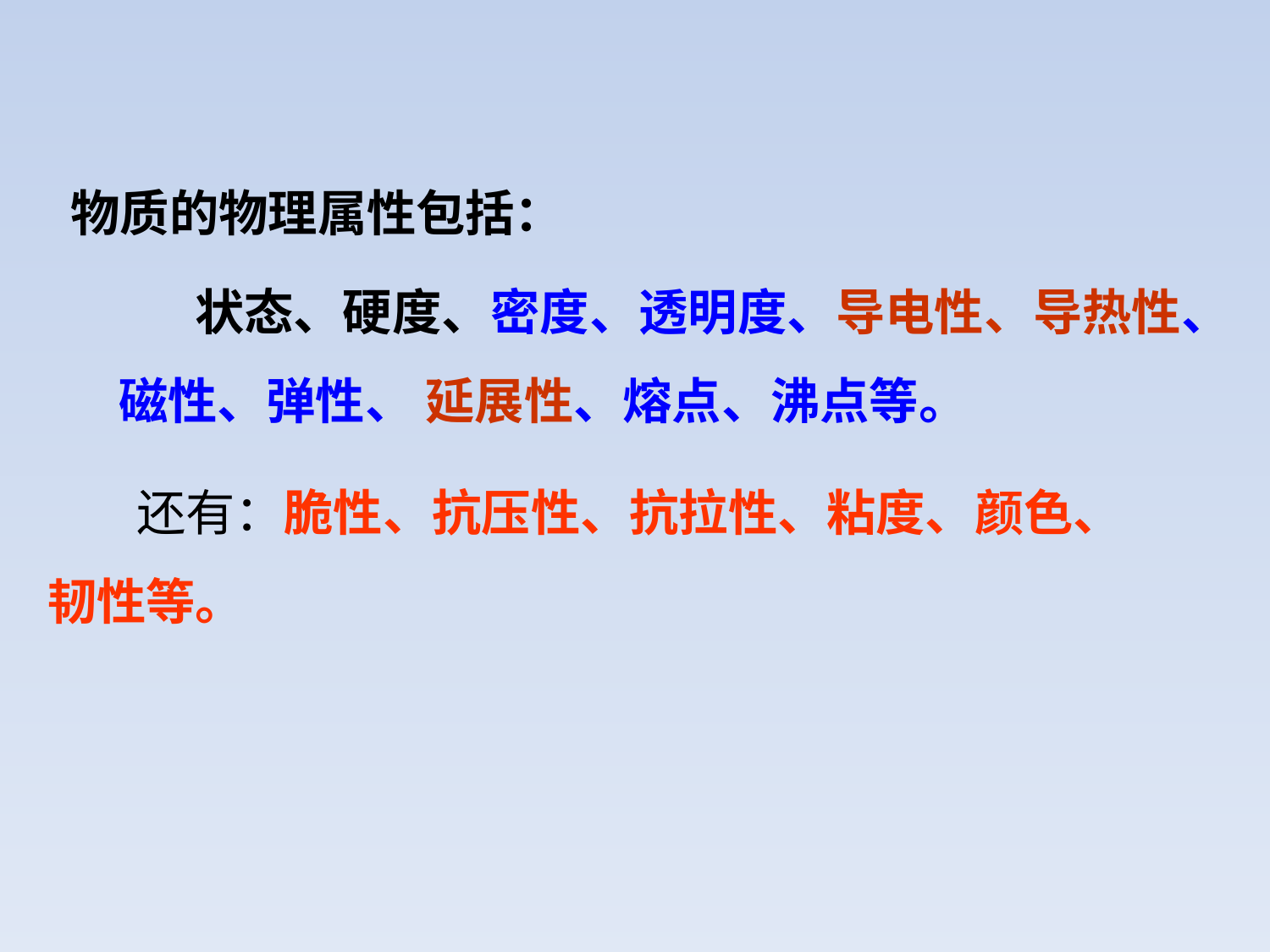

物质的物理属性包括：
          状态、硬度、密度、透明度、导电性、导热性、磁性、弹性、 延展性、熔点、沸点等。
       还有：脆性、抗压性、抗拉性、粘度、颜色、韧性等。